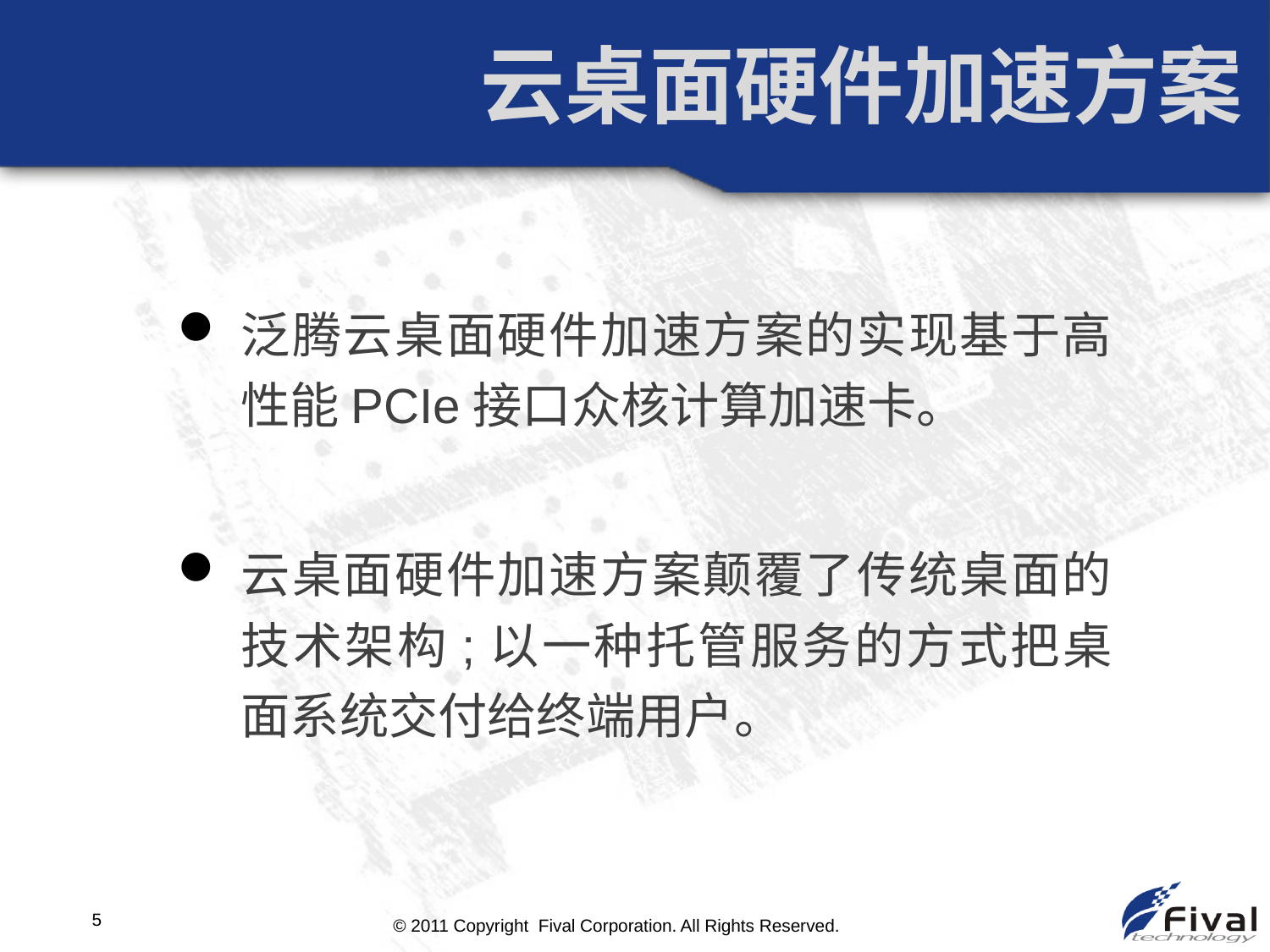

云桌面硬件加速方案
泛腾云桌面硬件加速方案的实现基于高性能PCIe接口众核计算加速卡。

云桌面硬件加速方案颠覆了传统桌面的技术架构;以一种托管服务的方式把桌面系统交付给终端用户。